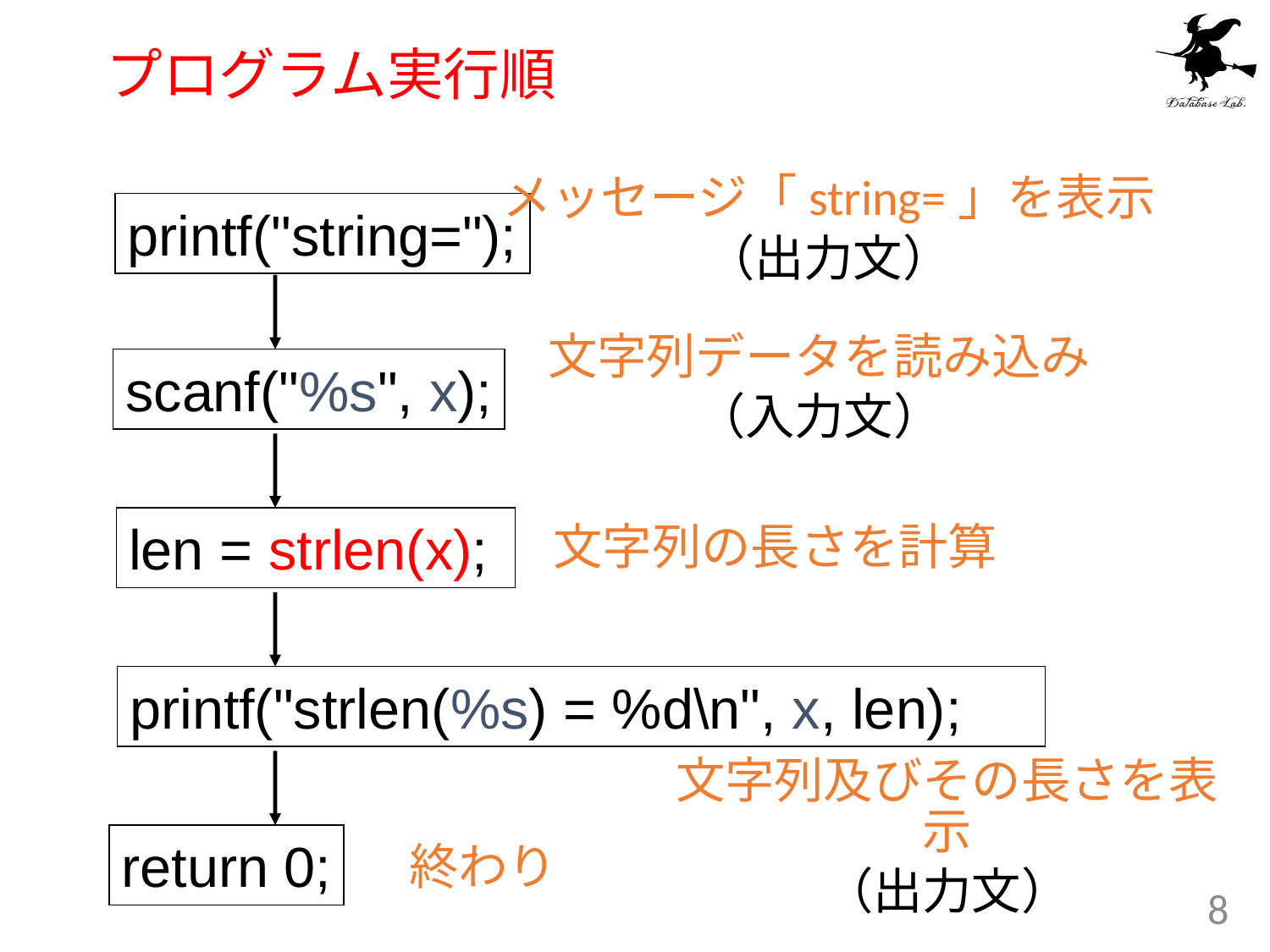

# プログラム実行順
メッセージ「string=」を表示
（出力文）
printf("string=");

文字列データを読み込み
（入力文）

scanf("%s", x);

len = strlen(x);
文字列の長さを計算

printf("strlen(%s) = %d\n", x, len);

文字列及びその長さを表示
（出力文）
return 0;
終わり
8